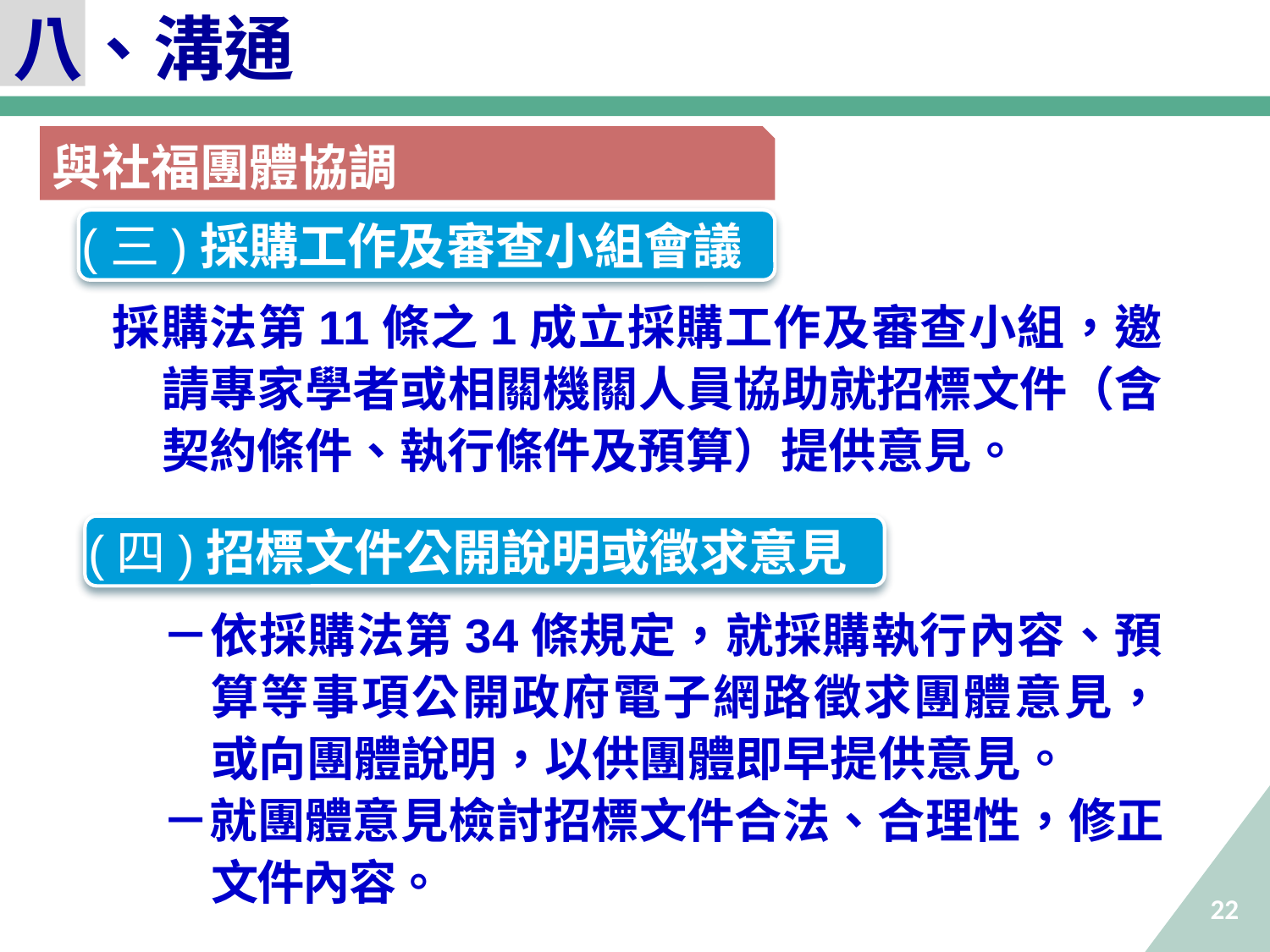

八、溝通

與社福團體協調
(三)採購工作及審查小組會議

採購法第11條之1成立採購工作及審查小組，邀請專家學者或相關機關人員協助就招標文件（含契約條件、執行條件及預算）提供意見。

－依採購法第34條規定，就採購執行內容、預算等事項公開政府電子網路徵求團體意見，或向團體說明，以供團體即早提供意見。
－就團體意見檢討招標文件合法、合理性，修正文件內容。

(四)招標文件公開說明或徵求意見

22